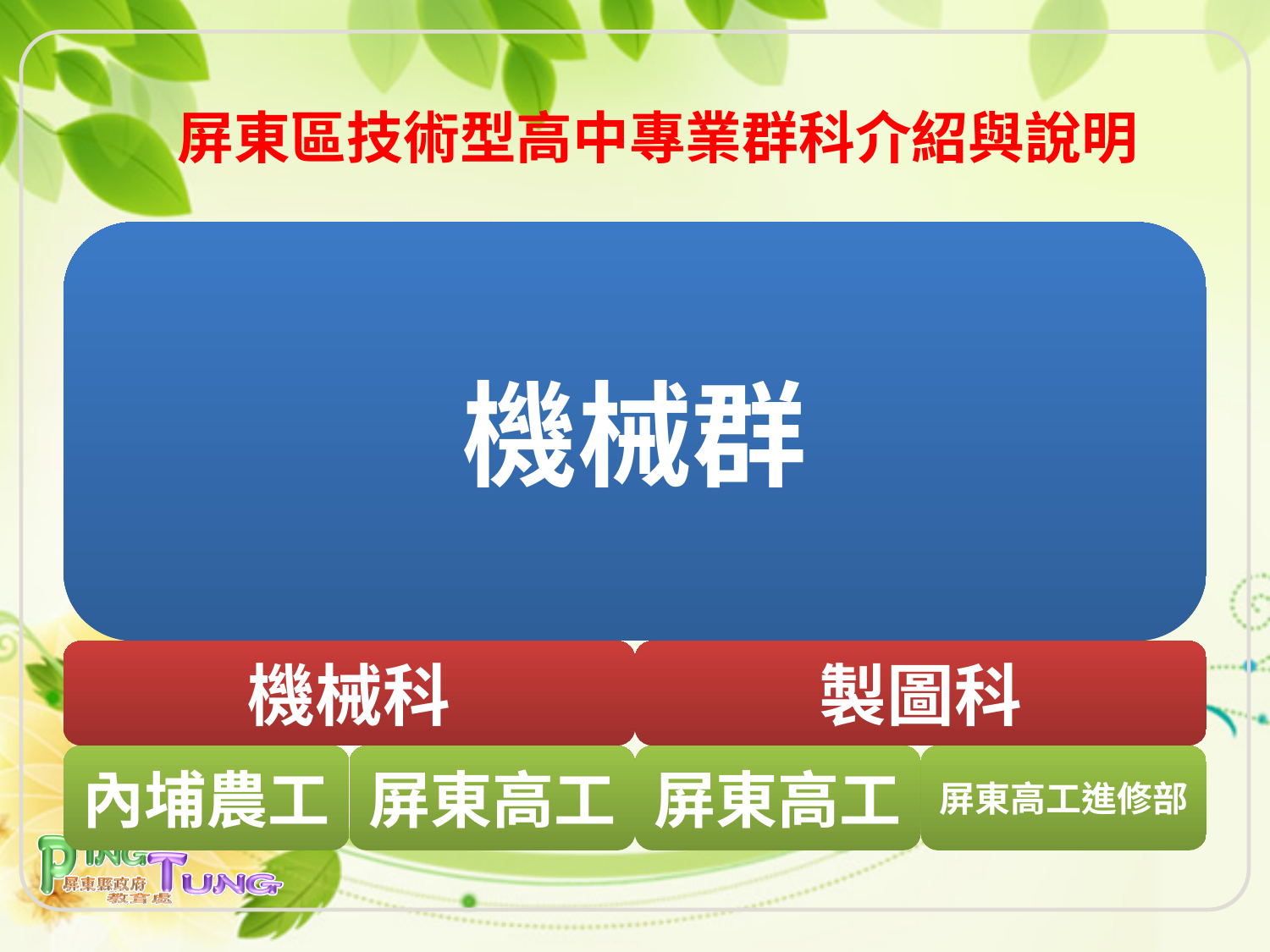

屏東區技術型高中專業群科介紹與說明
機械群
製圖科
屏東高工
機械科
屏東高工
內埔農工
屏東高工進修部